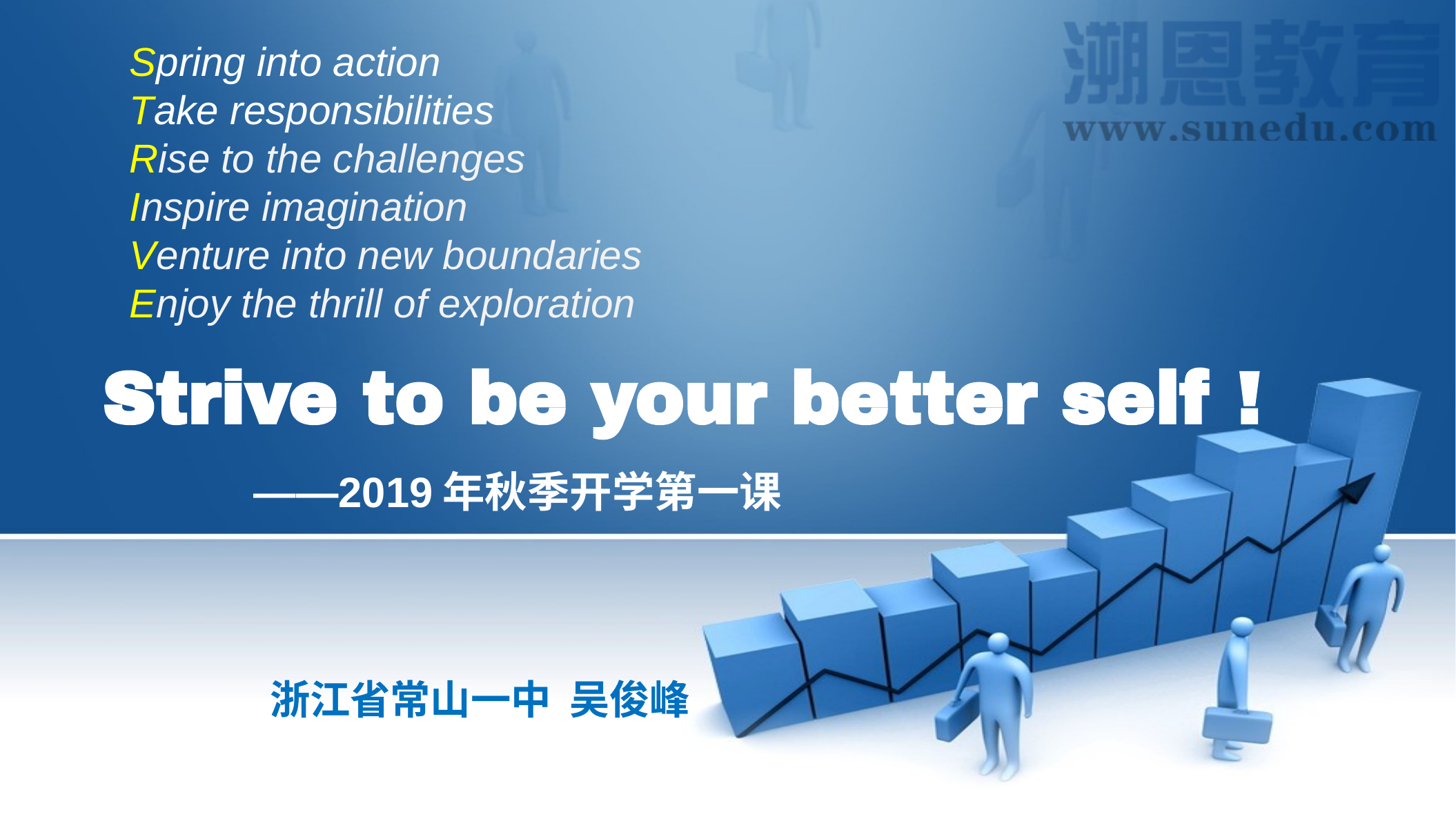

Spring into action
Take responsibilities
Rise to the challenges
Inspire imagination
Venture into new boundaries
Enjoy the thrill of exploration
# Strive to be your better self !
——2019年秋季开学第一课
浙江省常山一中  吴俊峰